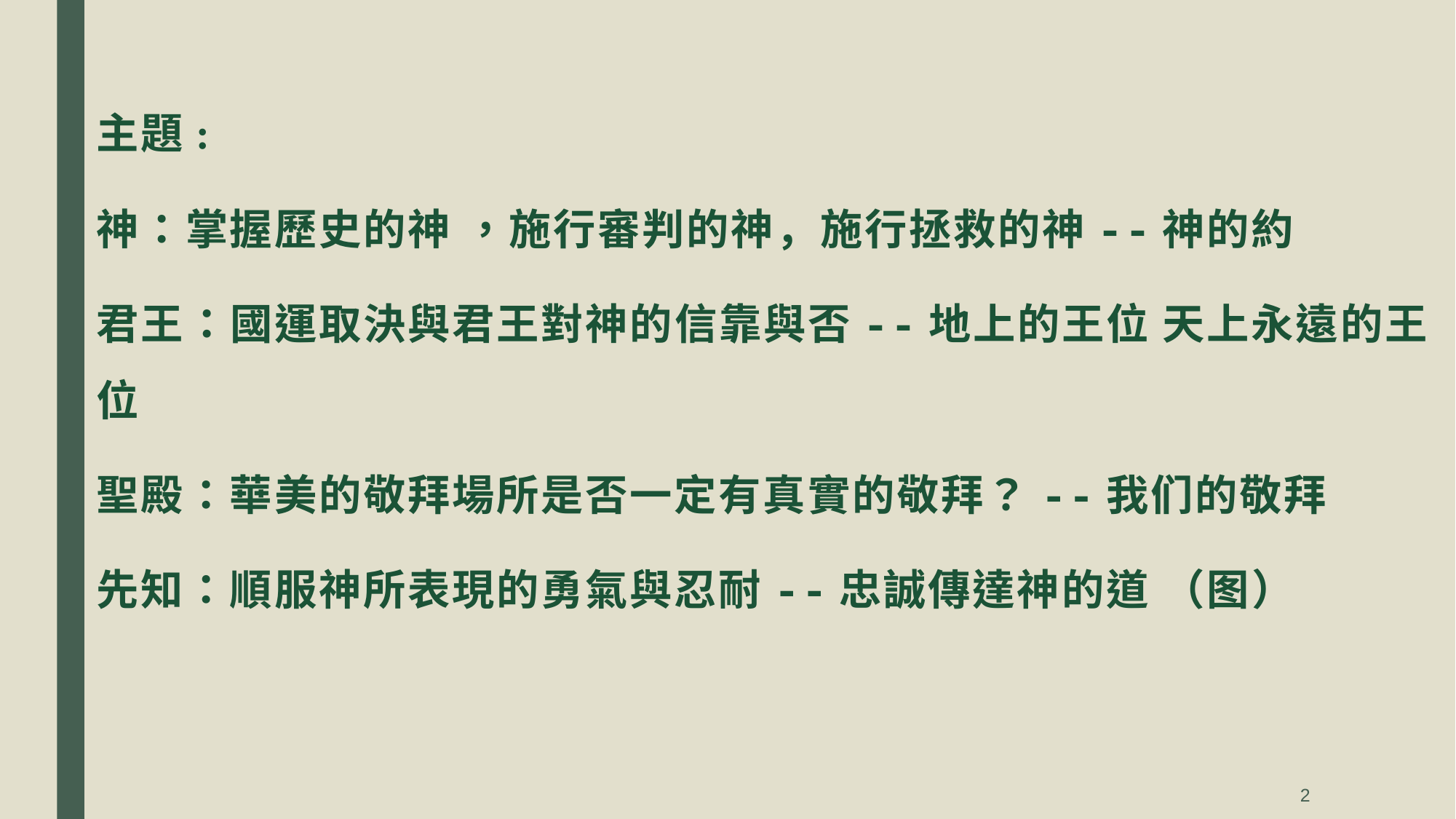

主題:
神：掌握歷史的神 ，施行審判的神，施行拯救的神--神的約
君王：國運取決與君王對神的信靠與否--地上的王位 天上永遠的王位
聖殿：華美的敬拜場所是否一定有真實的敬拜？--我们的敬拜
先知：順服神所表現的勇氣與忍耐--忠誠傳達神的道 （图）

2